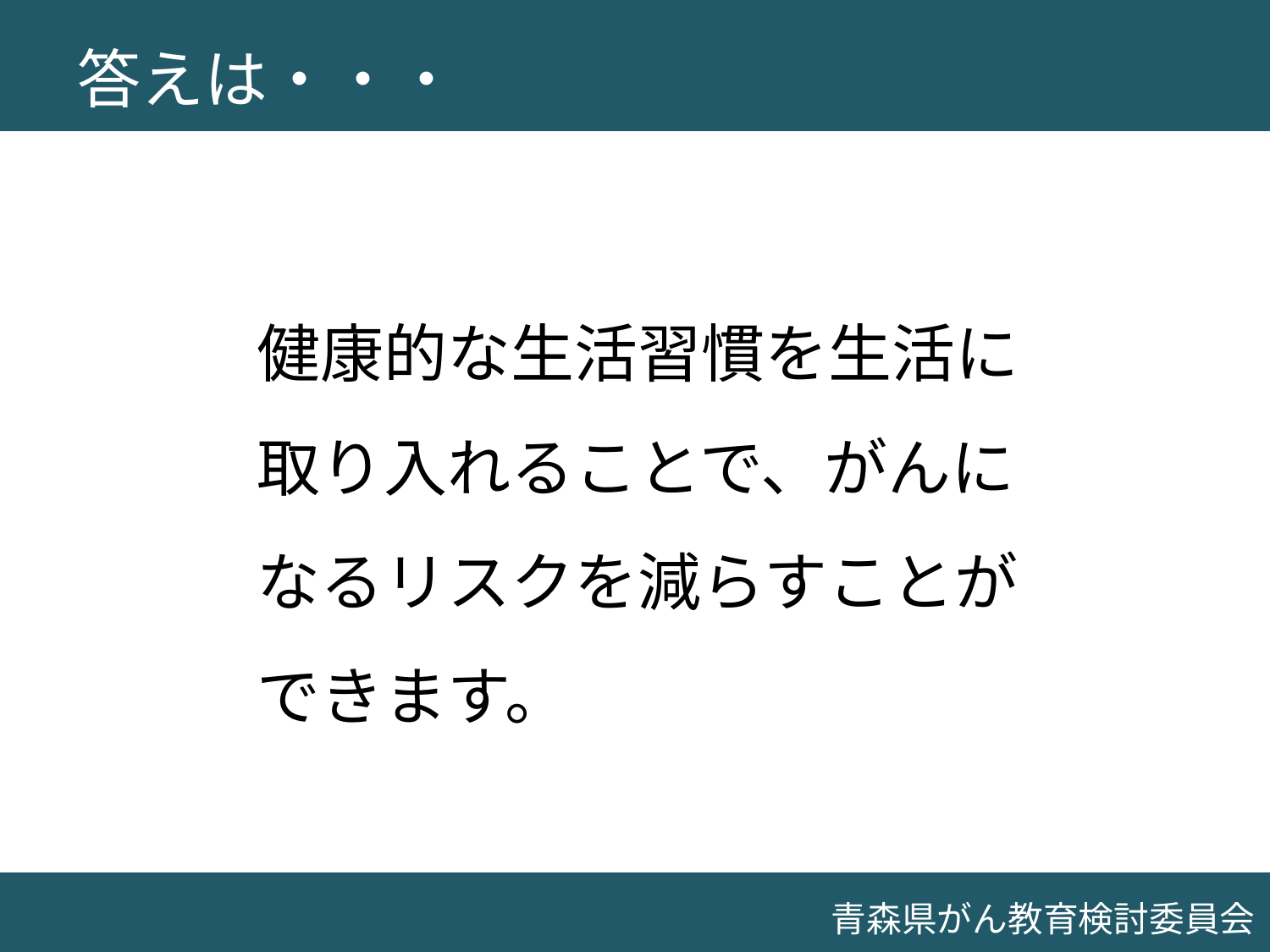

答えは・・・
健康的な生活習慣を生活に取り入れることで、がんになるリスクを減らすことができます。

青森県がん教育検討委員会